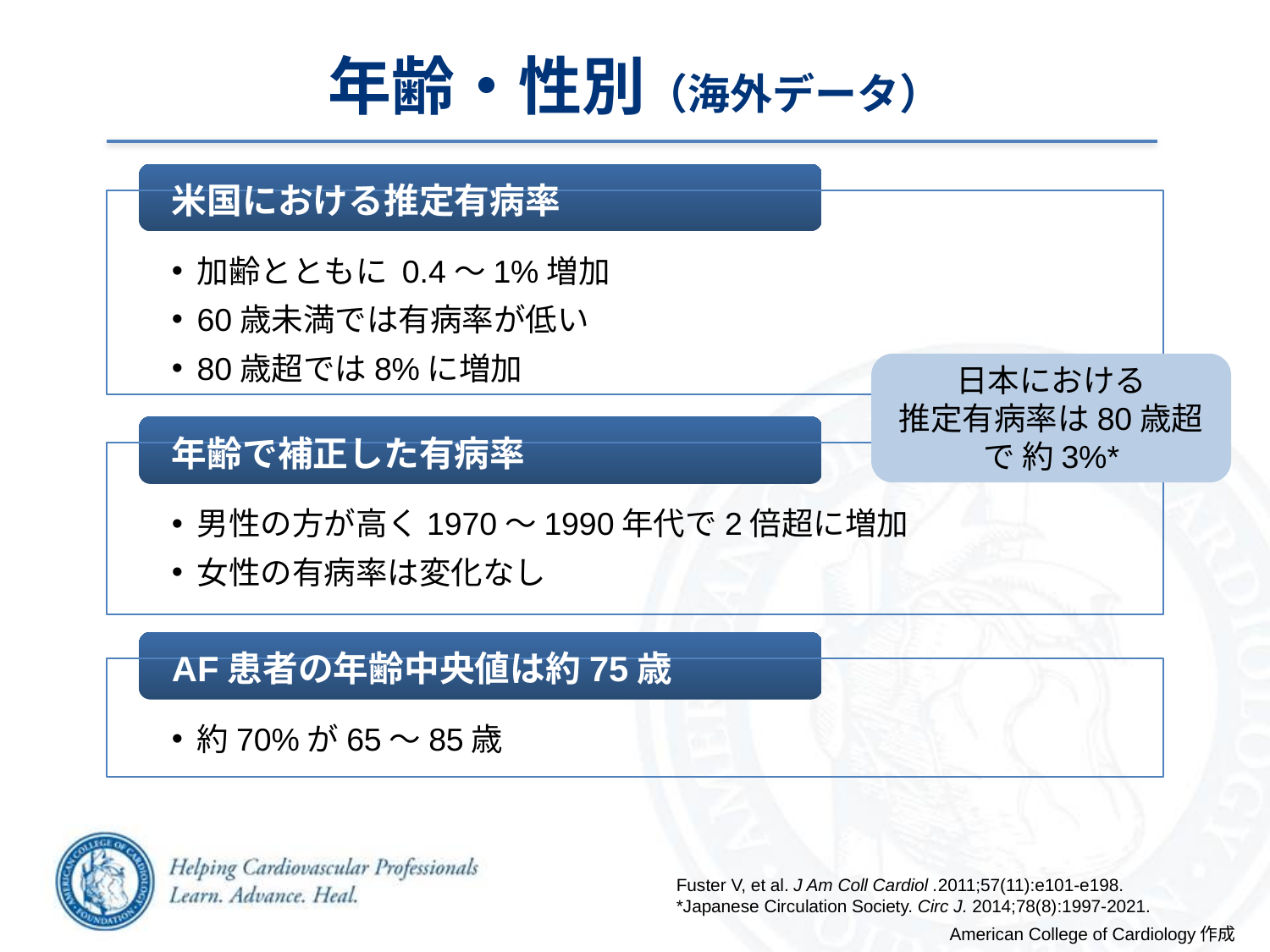

年齢・性別（海外データ）

米国における推定有病率

加齢とともに 0.4～1%増加
60歳未満では有病率が低い
80歳超では8%に増加
日本における
推定有病率は80歳超で 約3%*

年齢で補正した有病率

男性の方が高く1970～1990年代で2倍超に増加
女性の有病率は変化なし

AF患者の年齢中央値は約75歳

約70%が65～85歳
Fuster V, et al. J Am Coll Cardiol .2011;57(11):e101-e198.
*Japanese Circulation Society. Circ J. 2014;78(8):1997-2021.
American College of Cardiology作成